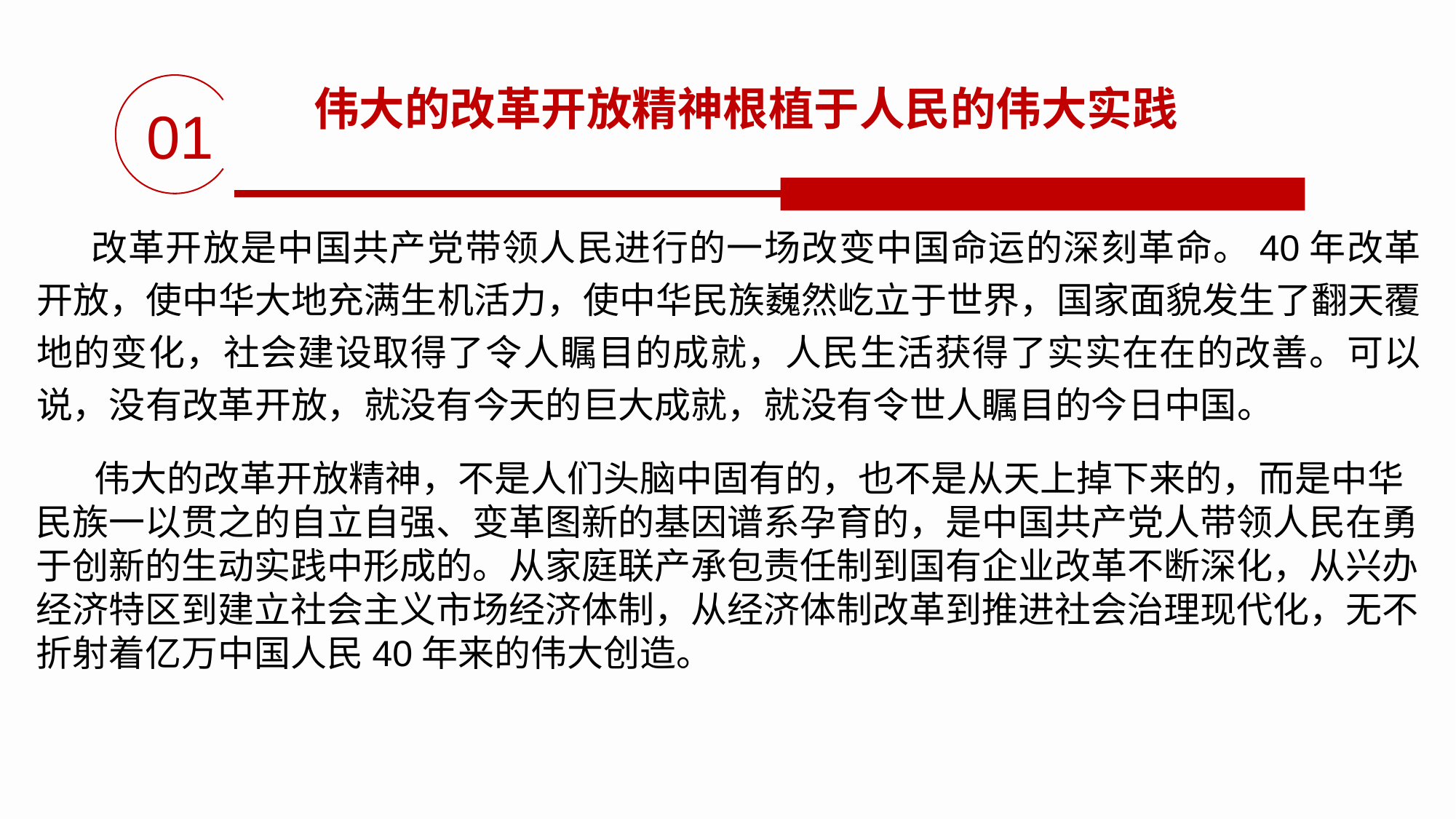

01
伟大的改革开放精神根植于人民的伟大实践

改革开放是中国共产党带领人民进行的一场改变中国命运的深刻革命。40年改革开放，使中华大地充满生机活力，使中华民族巍然屹立于世界，国家面貌发生了翻天覆地的变化，社会建设取得了令人瞩目的成就，人民生活获得了实实在在的改善。可以说，没有改革开放，就没有今天的巨大成就，就没有令世人瞩目的今日中国。
      伟大的改革开放精神，不是人们头脑中固有的，也不是从天上掉下来的，而是中华民族一以贯之的自立自强、变革图新的基因谱系孕育的，是中国共产党人带领人民在勇于创新的生动实践中形成的。从家庭联产承包责任制到国有企业改革不断深化，从兴办经济特区到建立社会主义市场经济体制，从经济体制改革到推进社会治理现代化，无不折射着亿万中国人民40年来的伟大创造。